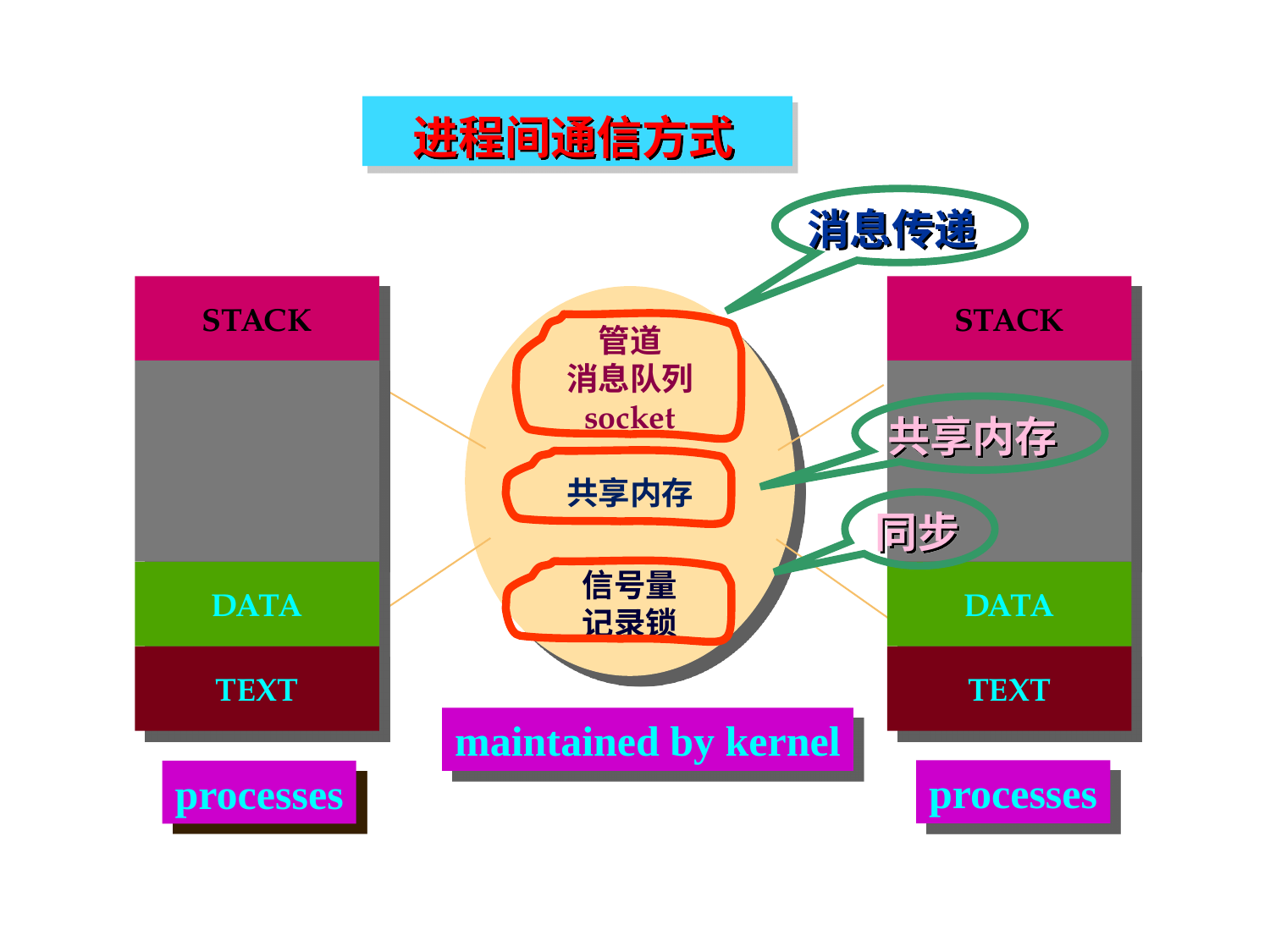

进程间通信方式

消息传递

管道
消息队列
socket
共享内存
信号量
记录锁
STACK
STACK

DATA
DATA
TEXT
TEXT
maintained by kernel
processes
processes

共享内存

同步